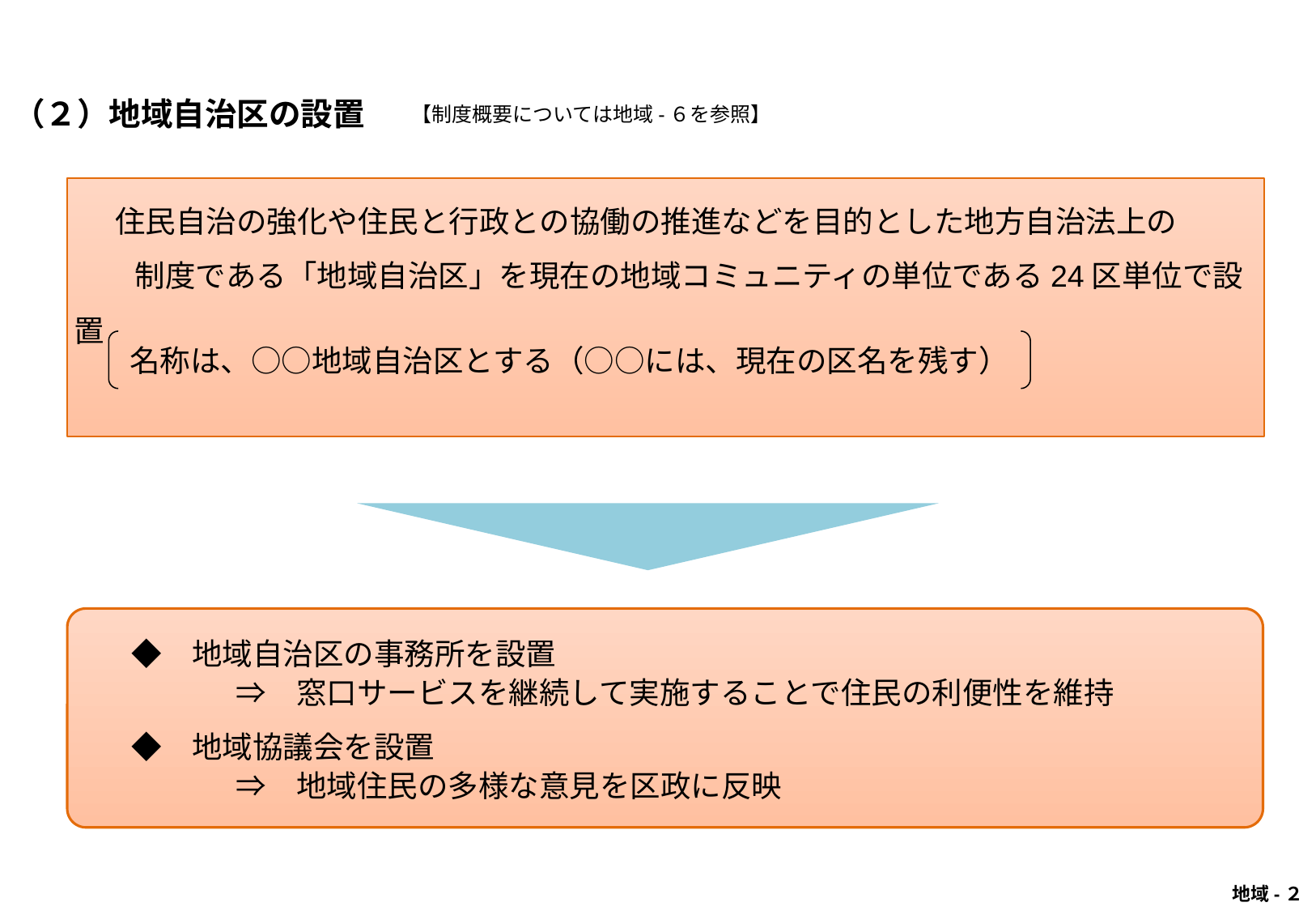

（２）地域自治区の設置
　【制度概要については地域-６を参照】
　  住民自治の強化や住民と行政との協働の推進などを目的とした地方自治法上の
　　制度である「地域自治区」を現在の地域コミュニティの単位である24区単位で設置

名称は、○○地域自治区とする（○○には、現在の区名を残す）
 　 ◆　地域自治区の事務所を設置
　　     　　⇒　窓口サービスを継続して実施することで住民の利便性を維持
 　 ◆　地域協議会を設置
　　     　　⇒　地域住民の多様な意見を区政に反映
 地域-２